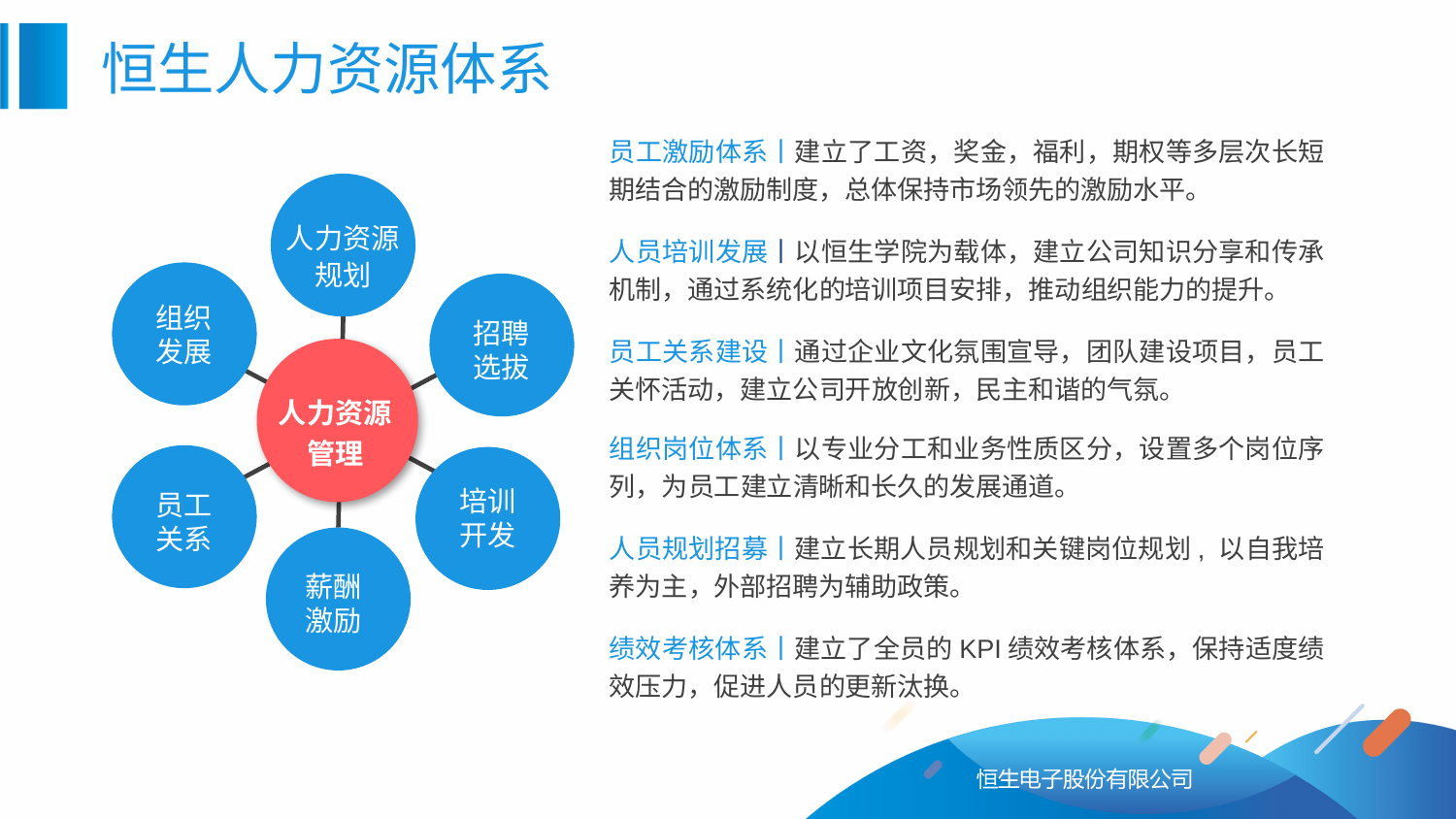

恒生人力资源体系
员工激励体系丨建立了工资，奖金，福利，期权等多层次长短期结合的激励制度，总体保持市场领先的激励水平。
人员培训发展丨以恒生学院为载体，建立公司知识分享和传承机制，通过系统化的培训项目安排，推动组织能力的提升。
员工关系建设丨通过企业文化氛围宣导，团队建设项目，员工关怀活动，建立公司开放创新，民主和谐的气氛。

人力资源
规划
组织
发展
招聘
选拔
人力资源
管理
培训
开发
员工
关系
薪酬
激励

组织岗位体系丨以专业分工和业务性质区分，设置多个岗位序列，为员工建立清晰和长久的发展通道。
人员规划招募丨建立长期人员规划和关键岗位规划, 以自我培养为主，外部招聘为辅助政策。
绩效考核体系丨建立了全员的KPI绩效考核体系，保持适度绩效压力，促进人员的更新汰换。